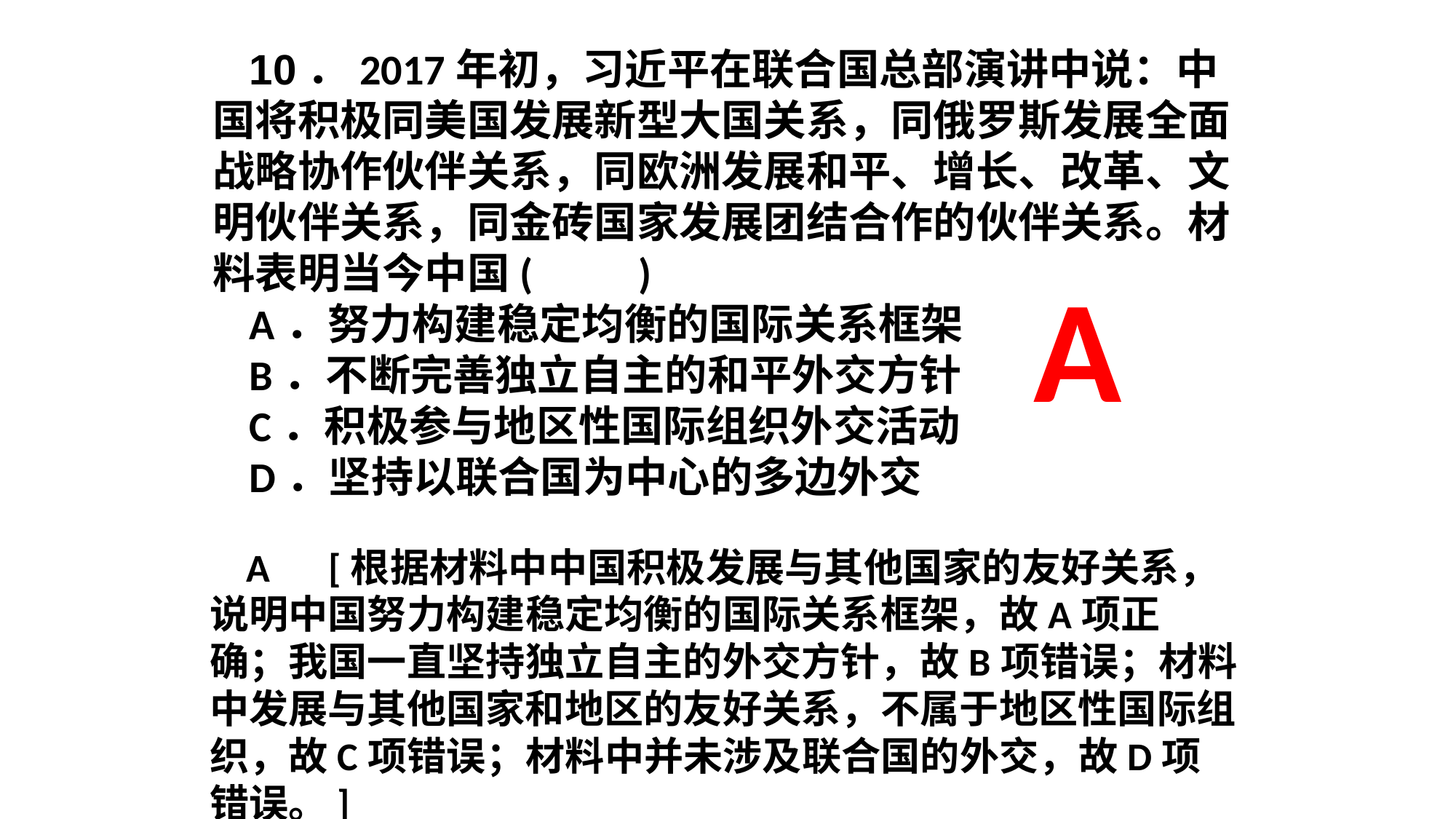

10．2017年初，习近平在联合国总部演讲中说：中国将积极同美国发展新型大国关系，同俄罗斯发展全面战略协作伙伴关系，同欧洲发展和平、增长、改革、文明伙伴关系，同金砖国家发展团结合作的伙伴关系。材料表明当今中国(　　)
A．努力构建稳定均衡的国际关系框架
B．不断完善独立自主的和平外交方针
C．积极参与地区性国际组织外交活动
D．坚持以联合国为中心的多边外交
A
A　[根据材料中中国积极发展与其他国家的友好关系，说明中国努力构建稳定均衡的国际关系框架，故A项正确；我国一直坚持独立自主的外交方针，故B项错误；材料中发展与其他国家和地区的友好关系，不属于地区性国际组织，故C项错误；材料中并未涉及联合国的外交，故D项错误。]